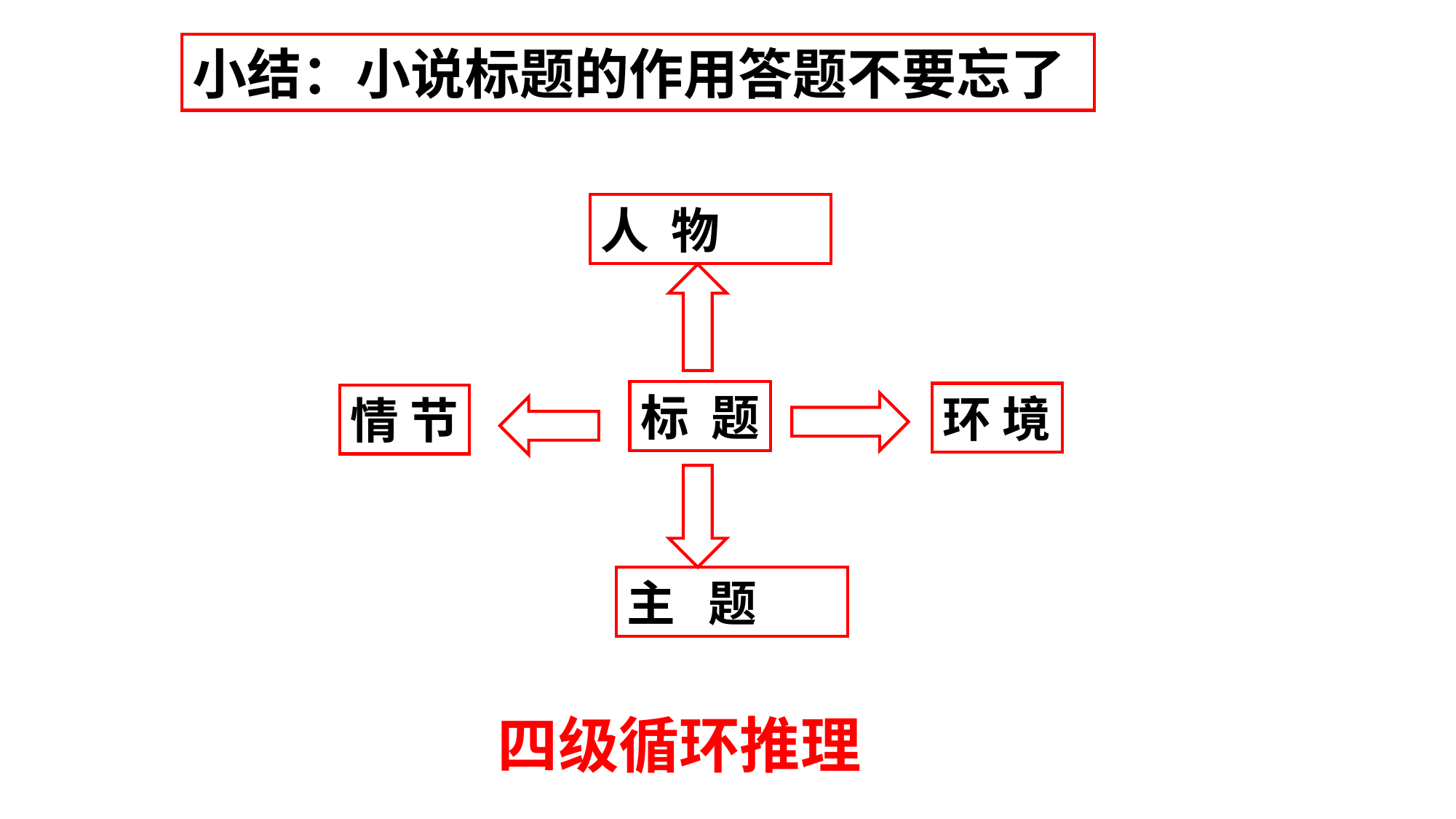

小结：小说标题的作用答题不要忘了
人  物

标  题
环 境
情 节

主   题
四级循环推理